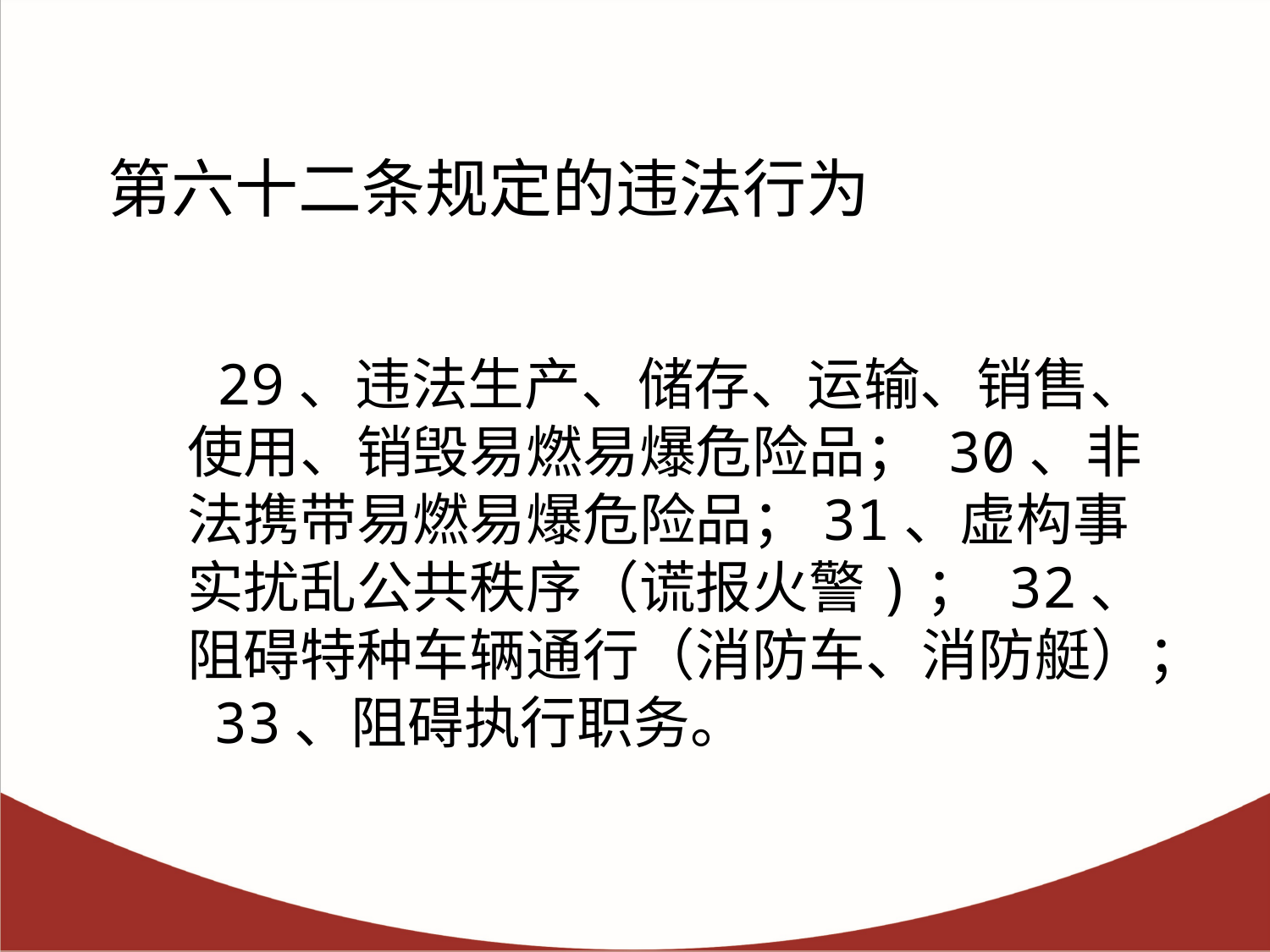

# 第六十二条规定的违法行为
       29、违法生产、储存、运输、销售、使用、销毁易燃易爆危险品； 30、非法携带易燃易爆危险品；31、虚构事实扰乱公共秩序（谎报火警)； 32、阻碍特种车辆通行（消防车、消防艇）； 33、阻碍执行职务。